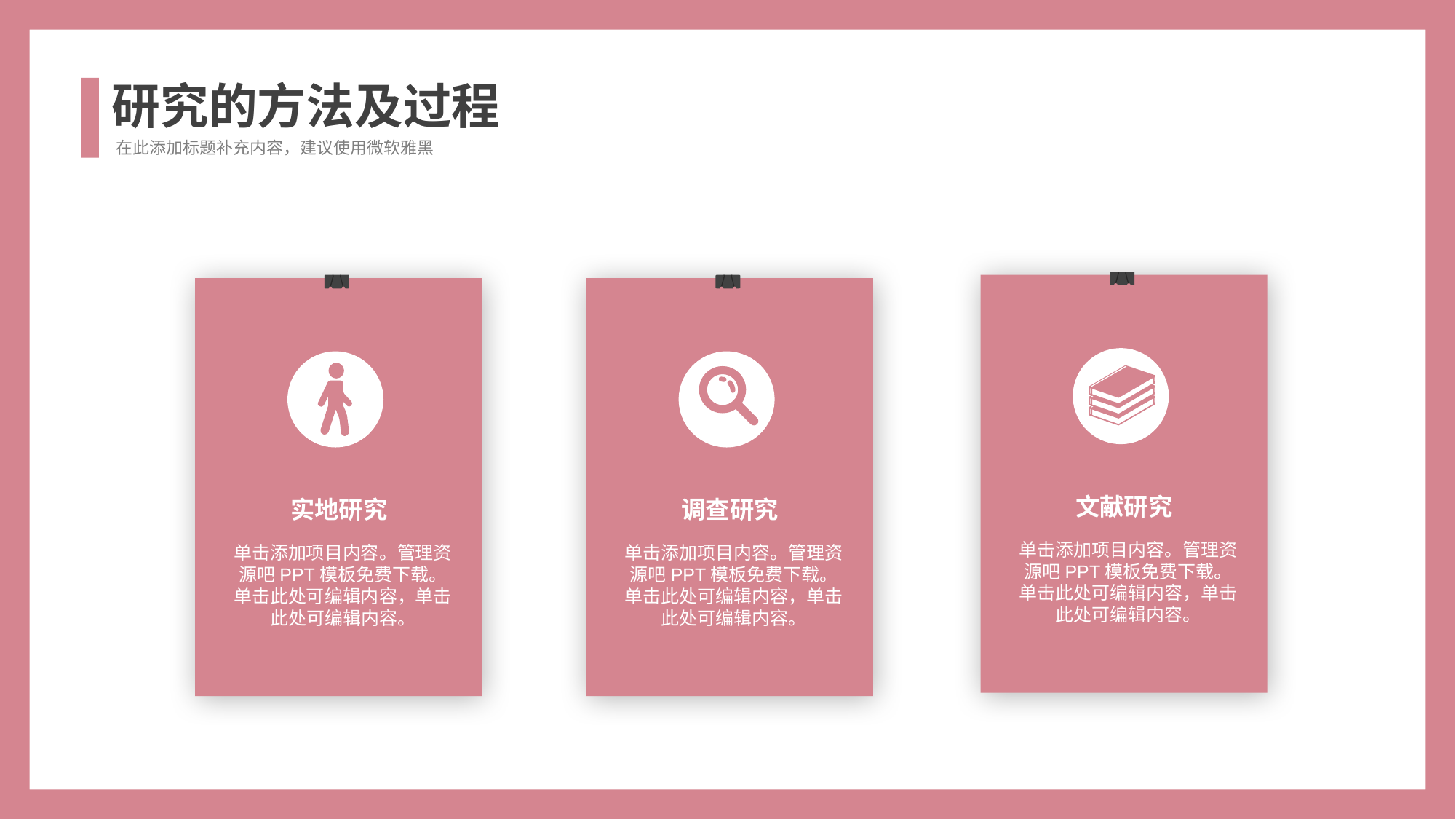

研究的方法及过程

在此添加标题补充内容，建议使用微软雅黑

文献研究
实地研究
调查研究
单击添加项目内容。管理资源吧PPT模板免费下载。单击此处可编辑内容，单击此处可编辑内容。
单击添加项目内容。管理资源吧PPT模板免费下载。单击此处可编辑内容，单击此处可编辑内容。
单击添加项目内容。管理资源吧PPT模板免费下载。单击此处可编辑内容，单击此处可编辑内容。